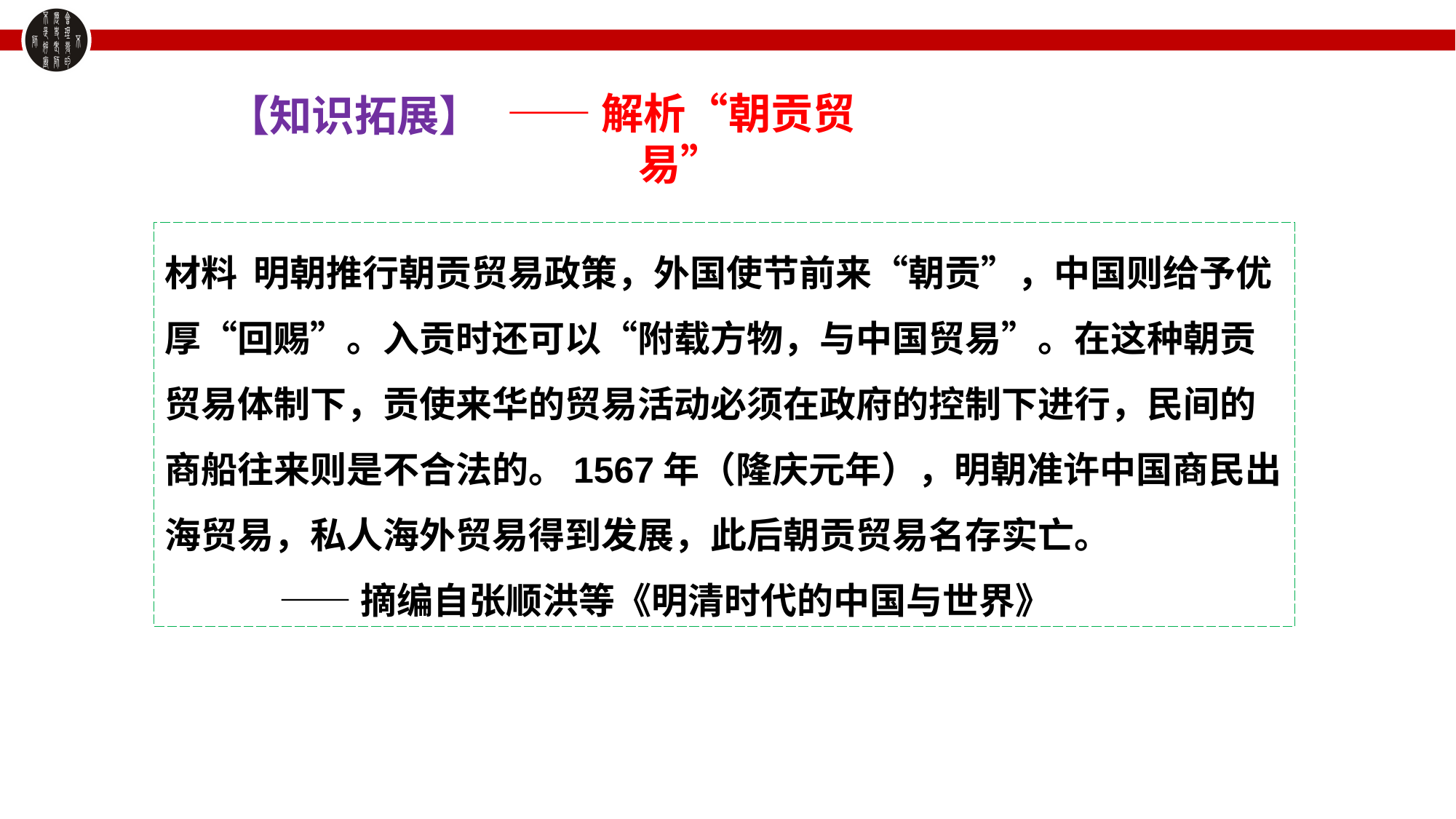

——解析“朝贡贸易”
【知识拓展】
材料  明朝推行朝贡贸易政策，外国使节前来“朝贡”，中国则给予优厚“回赐”。入贡时还可以“附载方物，与中国贸易”。在这种朝贡贸易体制下，贡使来华的贸易活动必须在政府的控制下进行，民间的商船往来则是不合法的。1567年（隆庆元年），明朝准许中国商民出海贸易，私人海外贸易得到发展，此后朝贡贸易名存实亡。
              ——摘编自张顺洪等《明清时代的中国与世界》